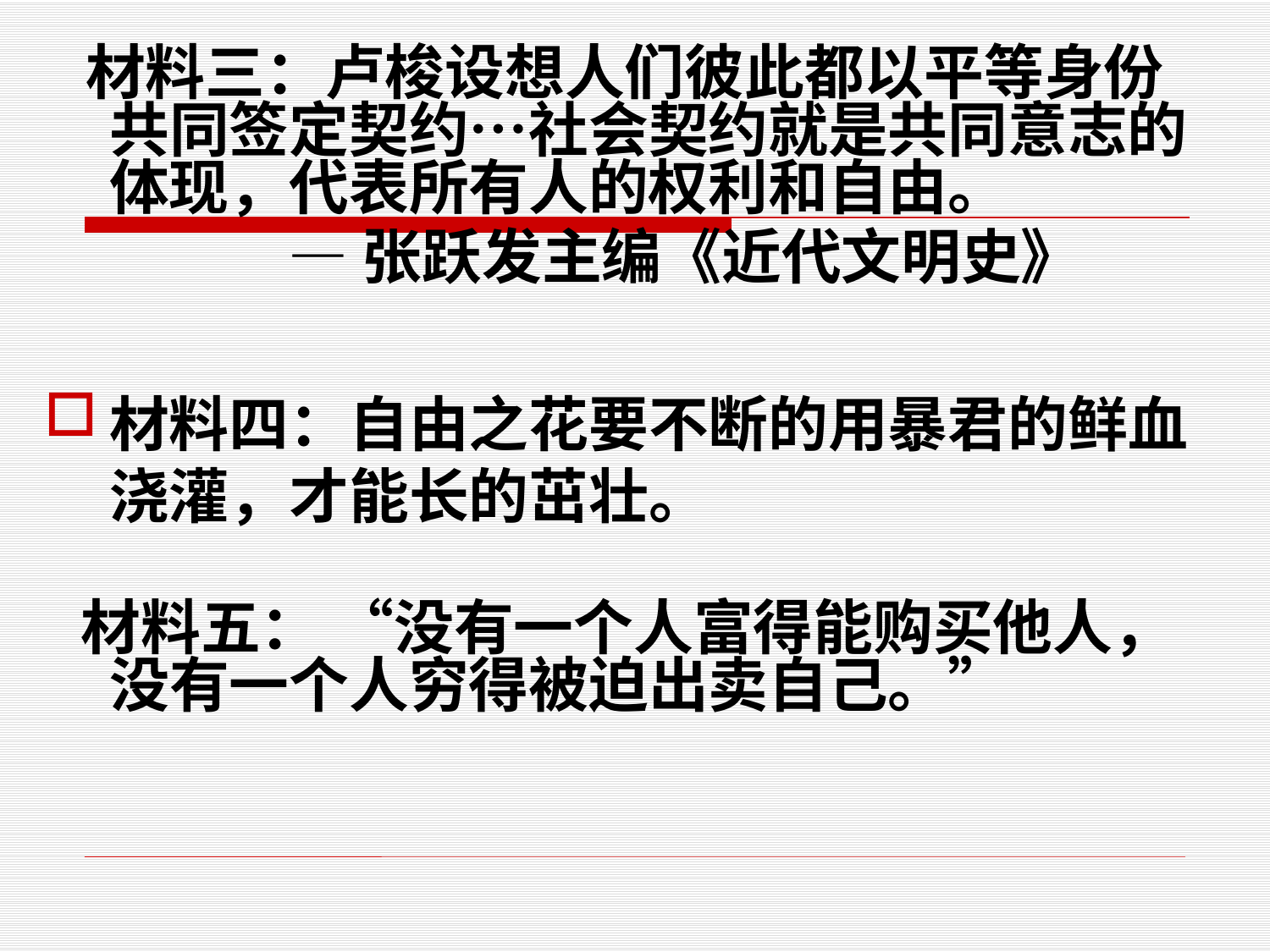

材料三：卢梭设想人们彼此都以平等身份共同签定契约…社会契约就是共同意志的体现，代表所有人的权利和自由。
                  —张跃发主编《近代文明史》

材料四：自由之花要不断的用暴君的鲜血浇灌，才能长的茁壮。

  材料五： “没有一个人富得能购买他人，没有一个人穷得被迫出卖自己。”